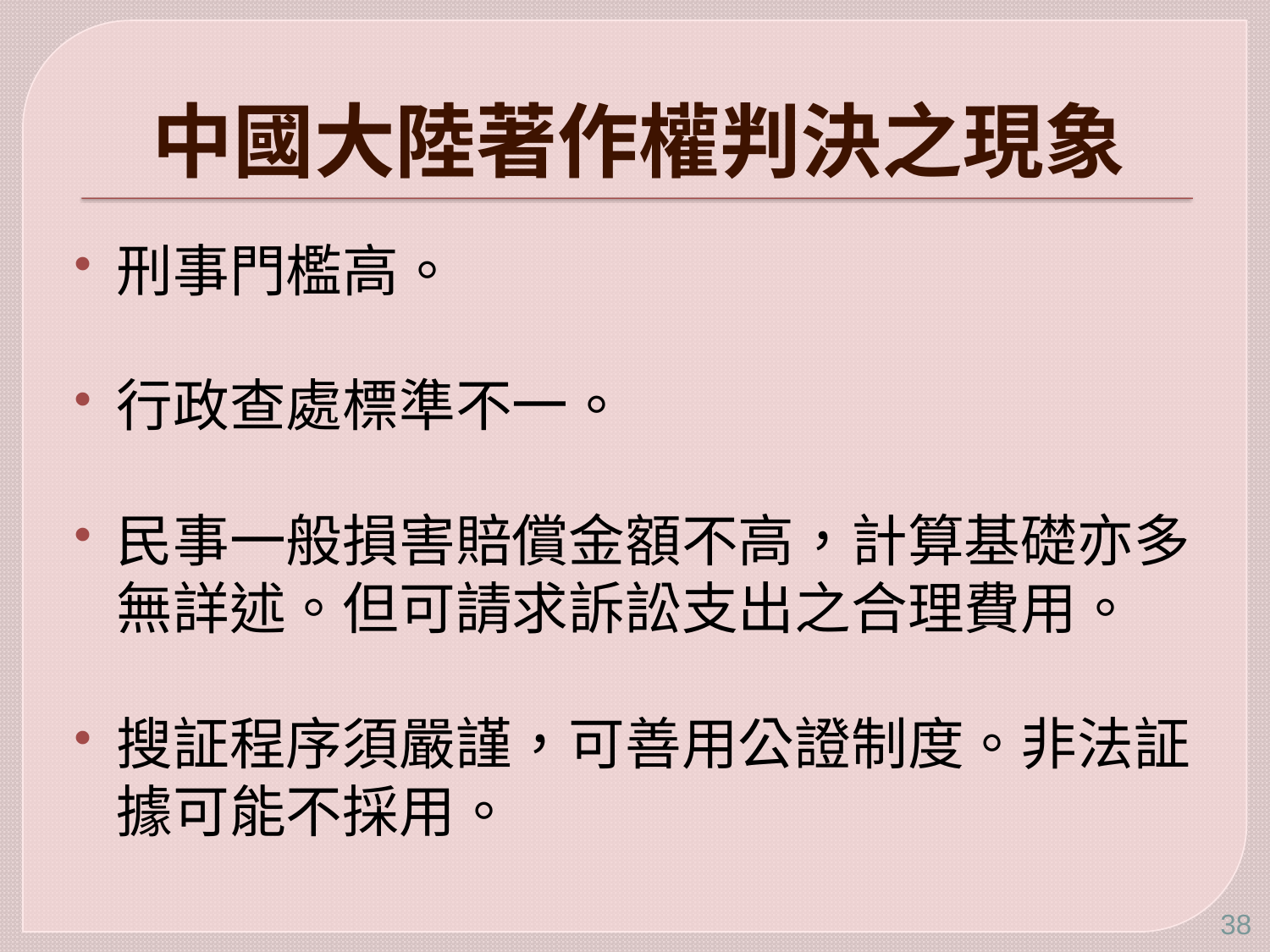

# 中國大陸著作權判決之現象
刑事門檻高。

行政查處標準不一。

民事一般損害賠償金額不高，計算基礎亦多無詳述。但可請求訴訟支出之合理費用。

搜証程序須嚴謹，可善用公證制度。非法証據可能不採用。

38